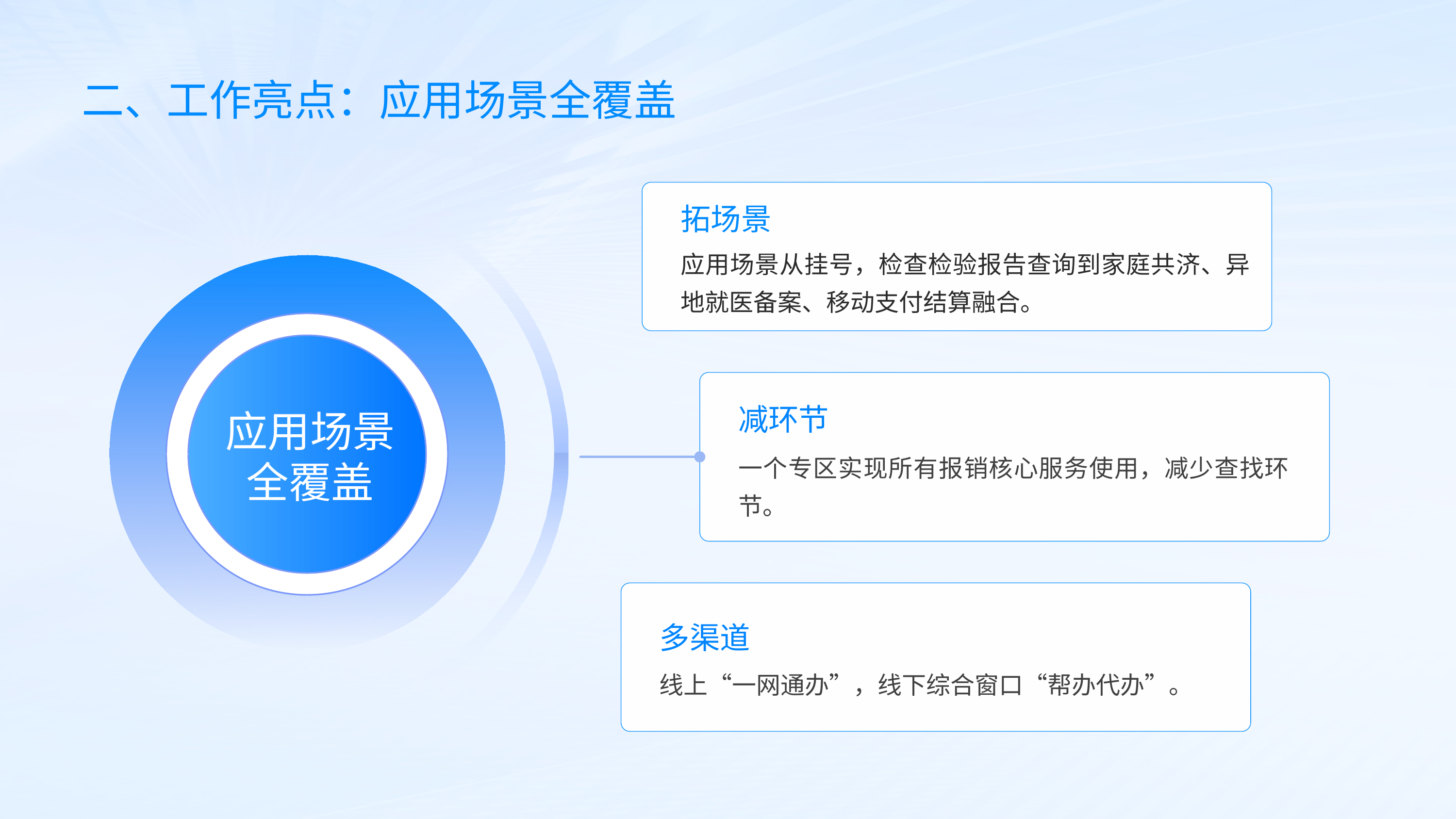

二、工作亮点：应用场景全覆盖

拓场景

应用场景从挂号，检查检验报告查询到家庭共济、异地就医备案、移动支付结算融合。

减环节
一个专区实现所有报销核心服务使用，减少查找环节。
应用场景
全覆盖

多渠道

线上“一网通办”，线下综合窗口“帮办代办”。